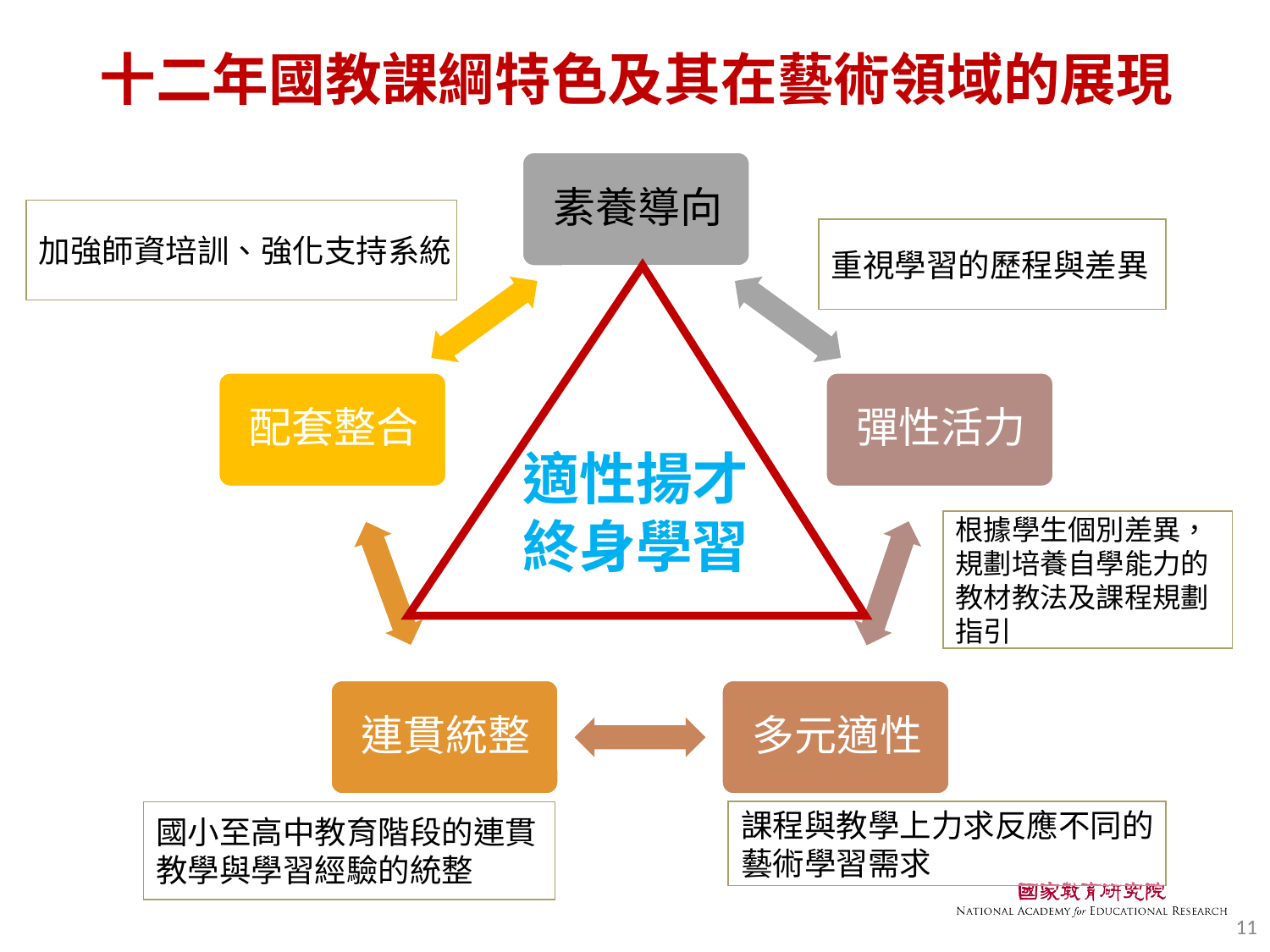

十二年國教課綱特色及其在藝術領域的展現
素養導向

彈性活力

多元適性

連貫統整

配套整合

加強師資培訓、強化支持系統
重視學習的歷程與差異

適性揚才
終身學習
根據學生個別差異，
規劃培養自學能力的
教材教法及課程規劃
指引
課程與教學上力求反應不同的
藝術學習需求
國小至高中教育階段的連貫
教學與學習經驗的統整

11